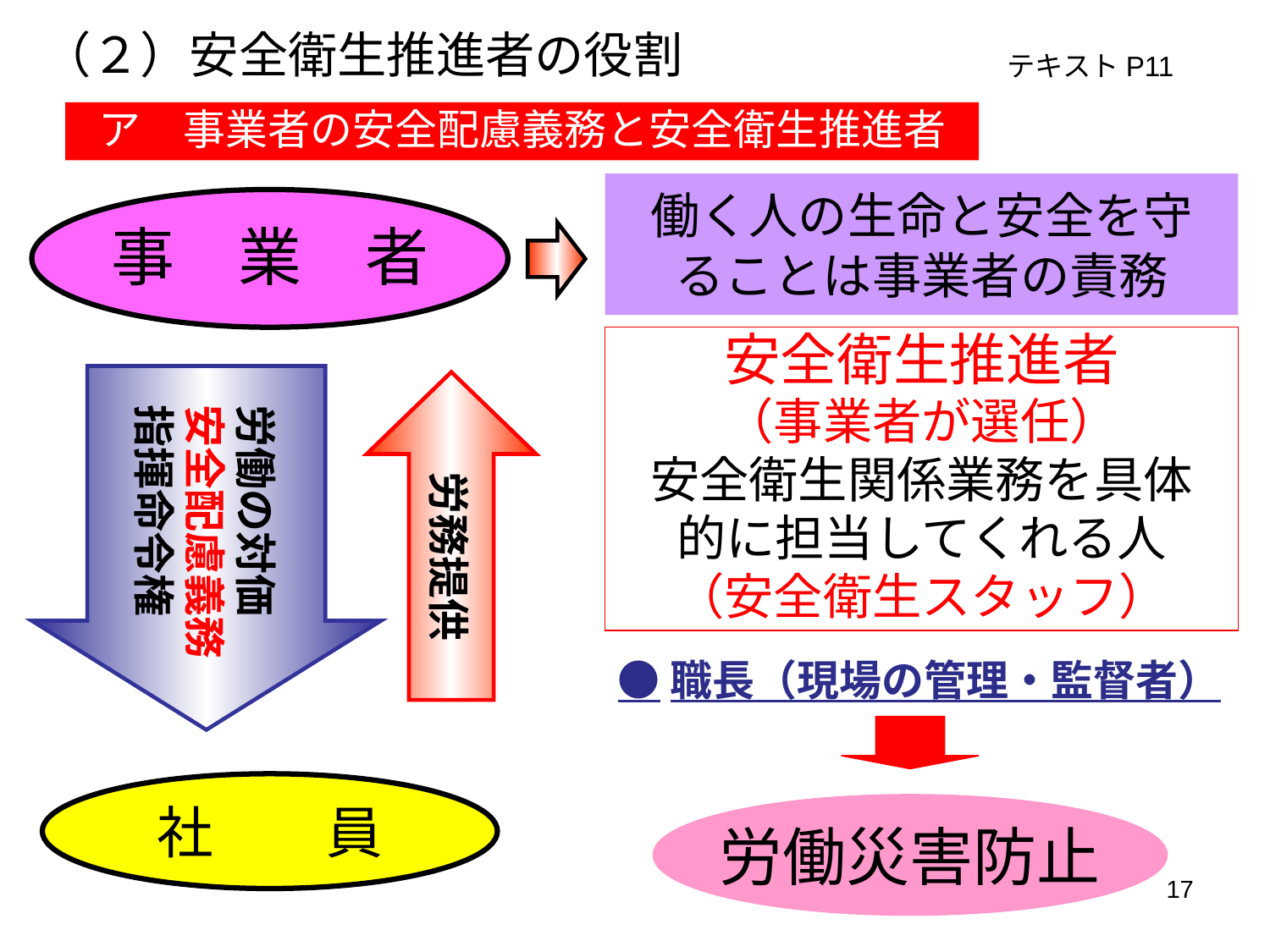

（２）安全衛生推進者の役割
テキストP11
ア　事業者の安全配慮義務と安全衛生推進者
働く人の生命と安全を守
ることは事業者の責務
事　業　者

安全衛生推進者
（事業者が選任）
安全衛生関係業務を具体
的に担当してくれる人
（安全衛生スタッフ）
労働の対価
　安全配慮義務
指揮命令権
労務提供
●職長（現場の管理・監督者）

社　　員
労働災害防止
17